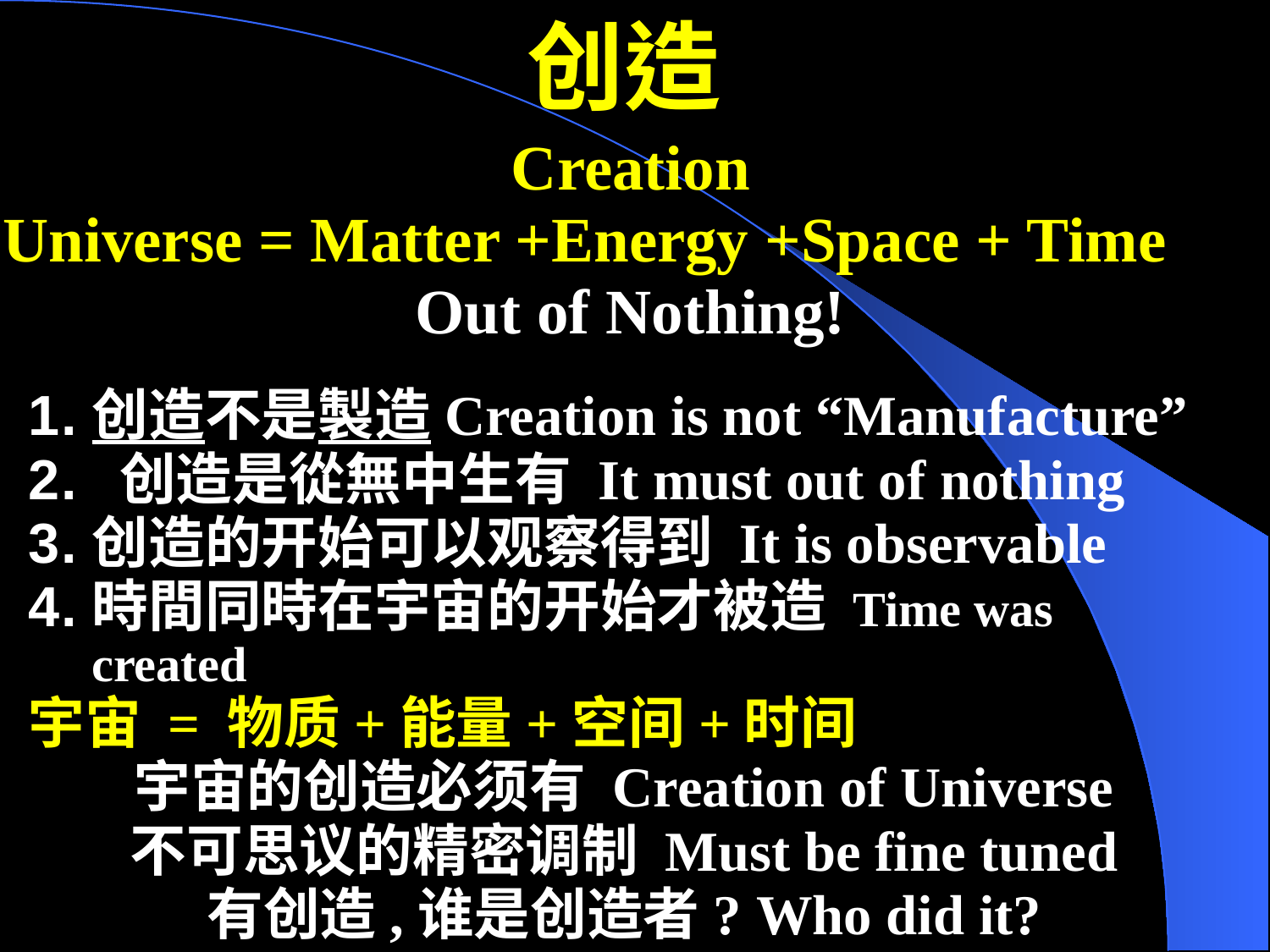

创造
Creation
Universe = Matter +Energy	+Space + Time
Out of Nothing!
创造不是製造Creation is not “Manufacture”
  创造是從無中生有 It must out of nothing
创造的开始可以观察得到 It is observable
時間同時在宇宙的开始才被造 Time was created
宇宙 = 物质+能量+空间+时间
宇宙的创造必须有 Creation of Universe
不可思议的精密调制 Must be fine tuned
有创造,谁是创造者? Who did it?